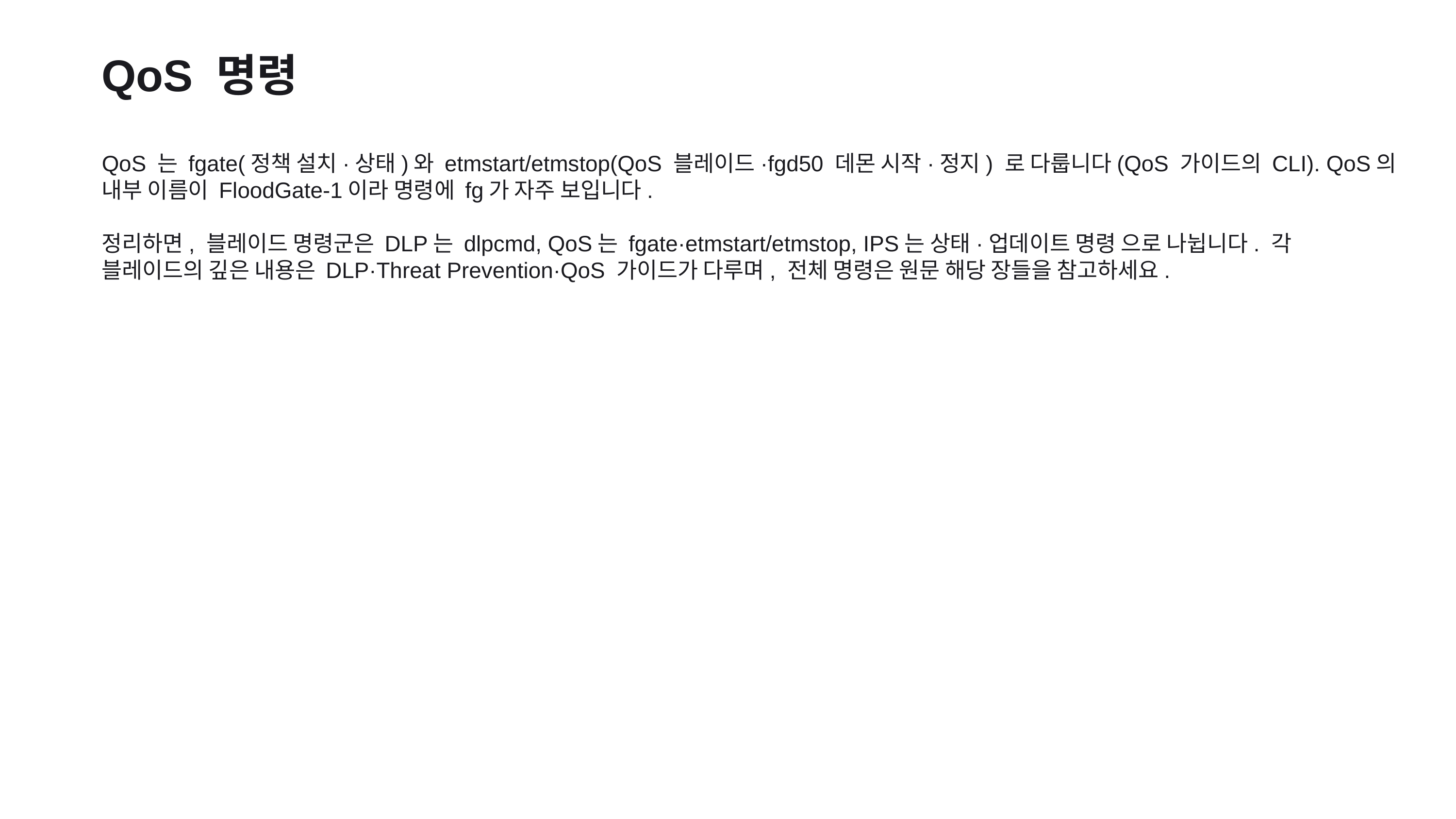

QoS 명령
QoS 는 fgate(정책 설치·상태)와 etmstart/etmstop(QoS 블레이드·fgd50 데몬 시작·정지) 로 다룹니다(QoS 가이드의 CLI). QoS의 내부 이름이 FloodGate-1이라 명령에 fg가 자주 보입니다.

정리하면, 블레이드 명령군은 DLP는 dlpcmd, QoS는 fgate·etmstart/etmstop, IPS는 상태·업데이트 명령 으로 나뉩니다. 각 블레이드의 깊은 내용은 DLP·Threat Prevention·QoS 가이드가 다루며, 전체 명령은 원문 해당 장들을 참고하세요.